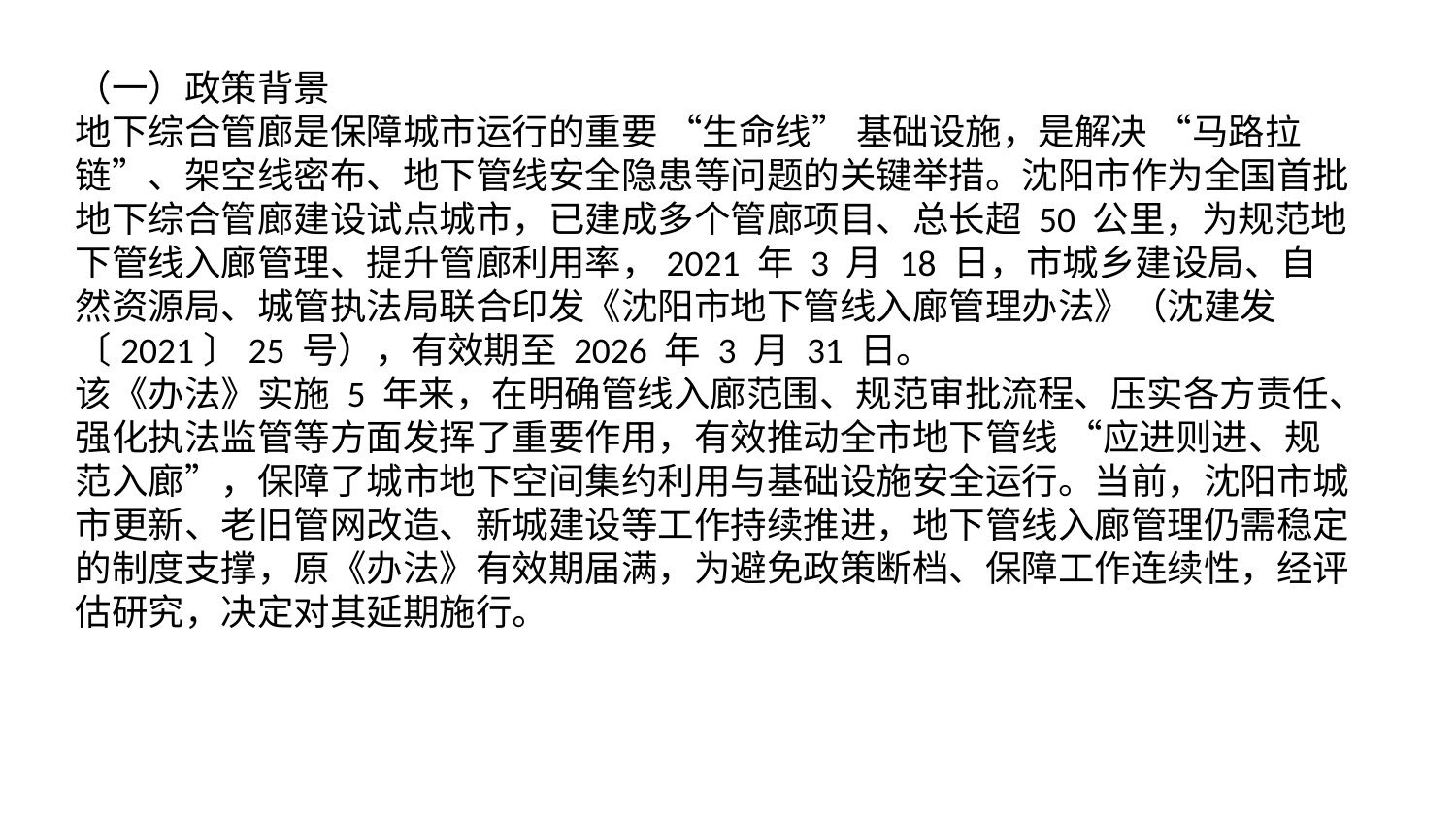

（一）政策背景
地下综合管廊是保障城市运行的重要 “生命线” 基础设施，是解决 “马路拉链”、架空线密布、地下管线安全隐患等问题的关键举措。沈阳市作为全国首批地下综合管廊建设试点城市，已建成多个管廊项目、总长超 50 公里，为规范地下管线入廊管理、提升管廊利用率，2021 年 3 月 18 日，市城乡建设局、自然资源局、城管执法局联合印发《沈阳市地下管线入廊管理办法》（沈建发〔2021〕25 号），有效期至 2026 年 3 月 31 日。
该《办法》实施 5 年来，在明确管线入廊范围、规范审批流程、压实各方责任、强化执法监管等方面发挥了重要作用，有效推动全市地下管线 “应进则进、规范入廊”，保障了城市地下空间集约利用与基础设施安全运行。当前，沈阳市城市更新、老旧管网改造、新城建设等工作持续推进，地下管线入廊管理仍需稳定的制度支撑，原《办法》有效期届满，为避免政策断档、保障工作连续性，经评估研究，决定对其延期施行。